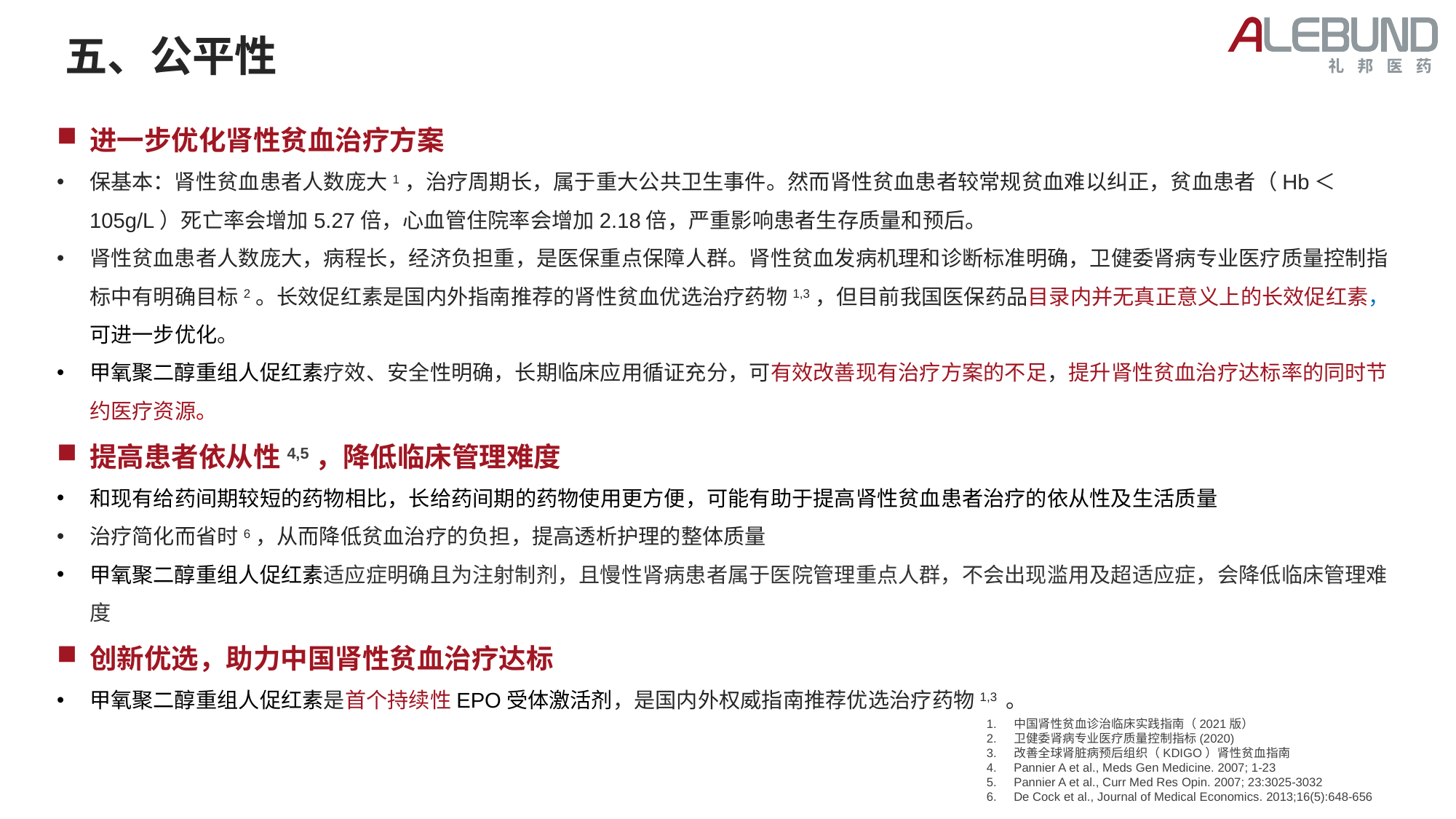

五、公平性
进一步优化肾性贫血治疗方案
保基本：肾性贫血患者人数庞大1，治疗周期长，属于重大公共卫生事件。然而肾性贫血患者较常规贫血难以纠正，贫⾎患者（Hb＜105g/L）死亡率会增加5.27倍，⼼⾎管住院率会增加2.18倍，严重影响患者⽣存质量和预后。
肾性贫血患者⼈数庞⼤，病程⻓，经济负担重，是医保重点保障⼈群。肾性贫血发病机理和诊断标准明确，卫健委肾病专业医疗质量控制指标中有明确目标2。长效促红素是国内外指南推荐的肾性贫血优选治疗药物1,3，但目前我国医保药品目录内并无真正意义上的长效促红素，可进一步优化。
甲氧聚二醇重组人促红素疗效、安全性明确，长期临床应用循证充分，可有效改善现有治疗方案的不足，提升肾性贫血治疗达标率的同时节约医疗资源。
提高患者依从性4,5，降低临床管理难度
和现有给药间期较短的药物相比，长给药间期的药物使用更方便，可能有助于提高肾性贫血患者治疗的依从性及生活质量
治疗简化而省时6，从而降低贫血治疗的负担，提高透析护理的整体质量
甲氧聚二醇重组人促红素适应症明确且为注射制剂，且慢性肾病患者属于医院管理重点人群，不会出现滥用及超适应症，会降低临床管理难度
创新优选，助力中国肾性贫血治疗达标
甲氧聚二醇重组人促红素是首个持续性EPO受体激活剂，是国内外权威指南推荐优选治疗药物1,3 。
中国肾性贫血诊治临床实践指南（2021版）
卫健委肾病专业医疗质量控制指标(2020)
改善全球肾脏病预后组织（KDIGO）肾性贫血指南
Pannier A et al., Meds Gen Medicine. 2007; 1-23
Pannier A et al., Curr Med Res Opin. 2007; 23:3025-3032
De Cock et al., Journal of Medical Economics. 2013;16(5):648-656